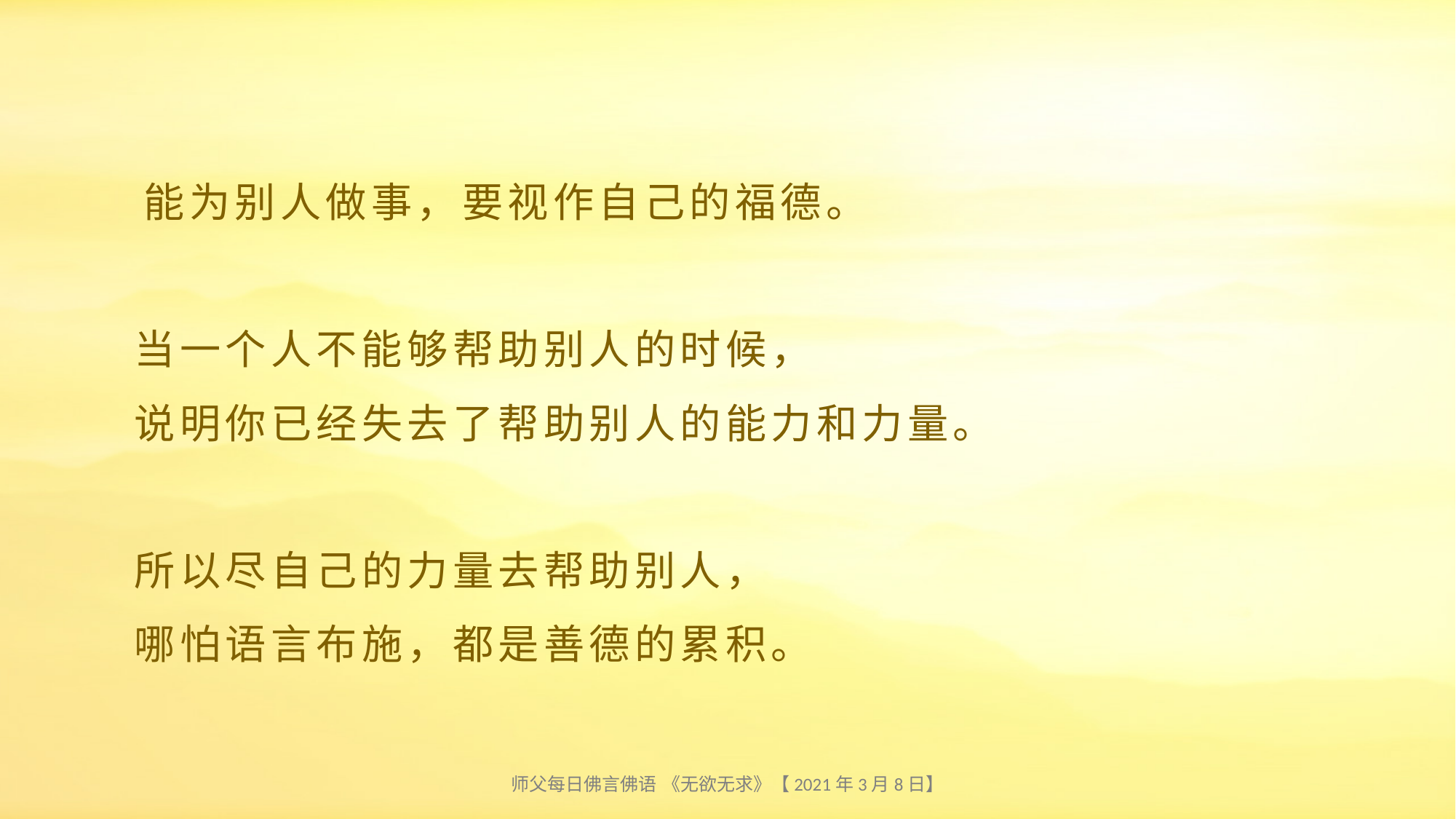

# 能为别人做事，要视作自己的福德。 当一个人不能够帮助别人的时候， 说明你已经失去了帮助别人的能力和力量。 所以尽自己的力量去帮助别人， 哪怕语言布施，都是善德的累积。
师父每日佛言佛语 《无欲无求》【2021年3月8日】